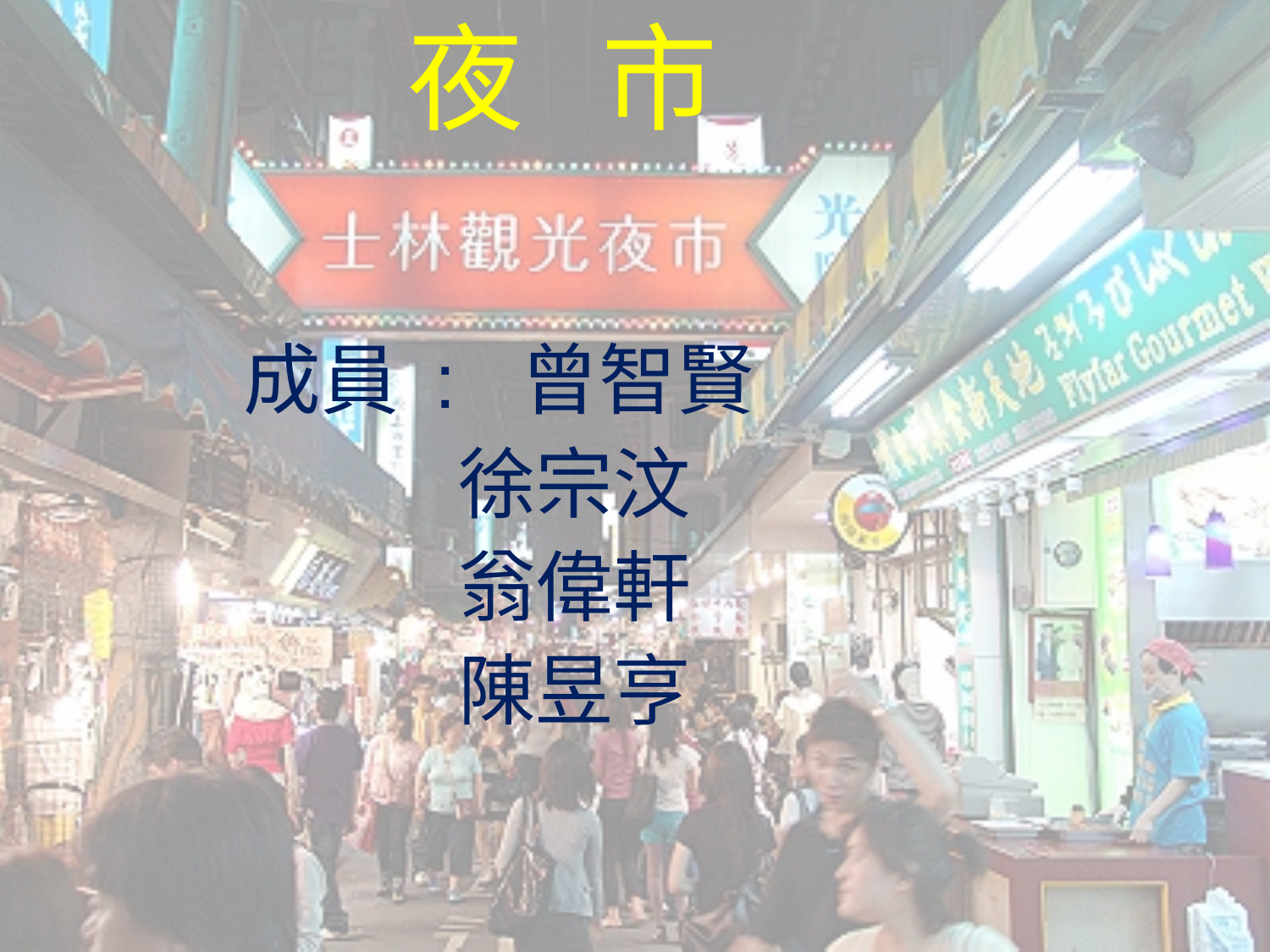

# 夜   市

    成員 :  曾智賢
               徐宗汶
               翁偉軒
               陳昱亨